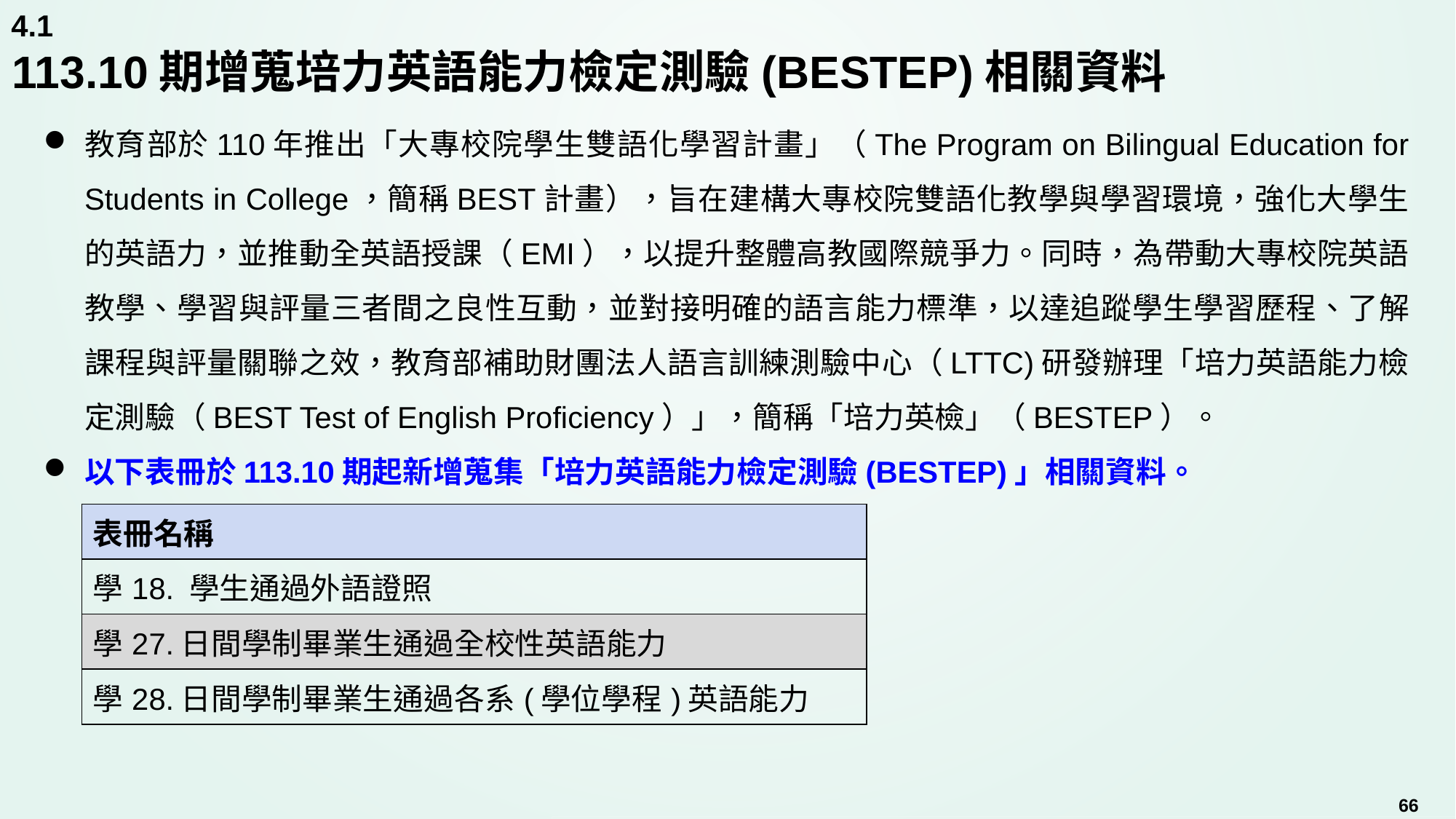

4.1
# 113.10期增蒐培力英語能力檢定測驗(BESTEP)相關資料

教育部於110年推出「大專校院學生雙語化學習計畫」（The Program on Bilingual Education for Students in College，簡稱BEST計畫），旨在建構大專校院雙語化教學與學習環境，強化大學生的英語力，並推動全英語授課（EMI），以提升整體高教國際競爭力。同時，為帶動大專校院英語教學、學習與評量三者間之良性互動，並對接明確的語言能力標準，以達追蹤學生學習歷程、了解課程與評量關聯之效，教育部補助財團法人語言訓練測驗中心（LTTC)研發辦理「培力英語能力檢定測驗（BEST Test of English Proficiency）」，簡稱「培力英檢」（BESTEP）。
以下表冊於113.10期起新增蒐集「培力英語能力檢定測驗(BESTEP)」相關資料。
| 表冊名稱 |
| --- |
| 學18. 學生通過外語證照 |
| 學27.日間學制畢業生通過全校性英語能力 |
| 學28.日間學制畢業生通過各系(學位學程)英語能力 |